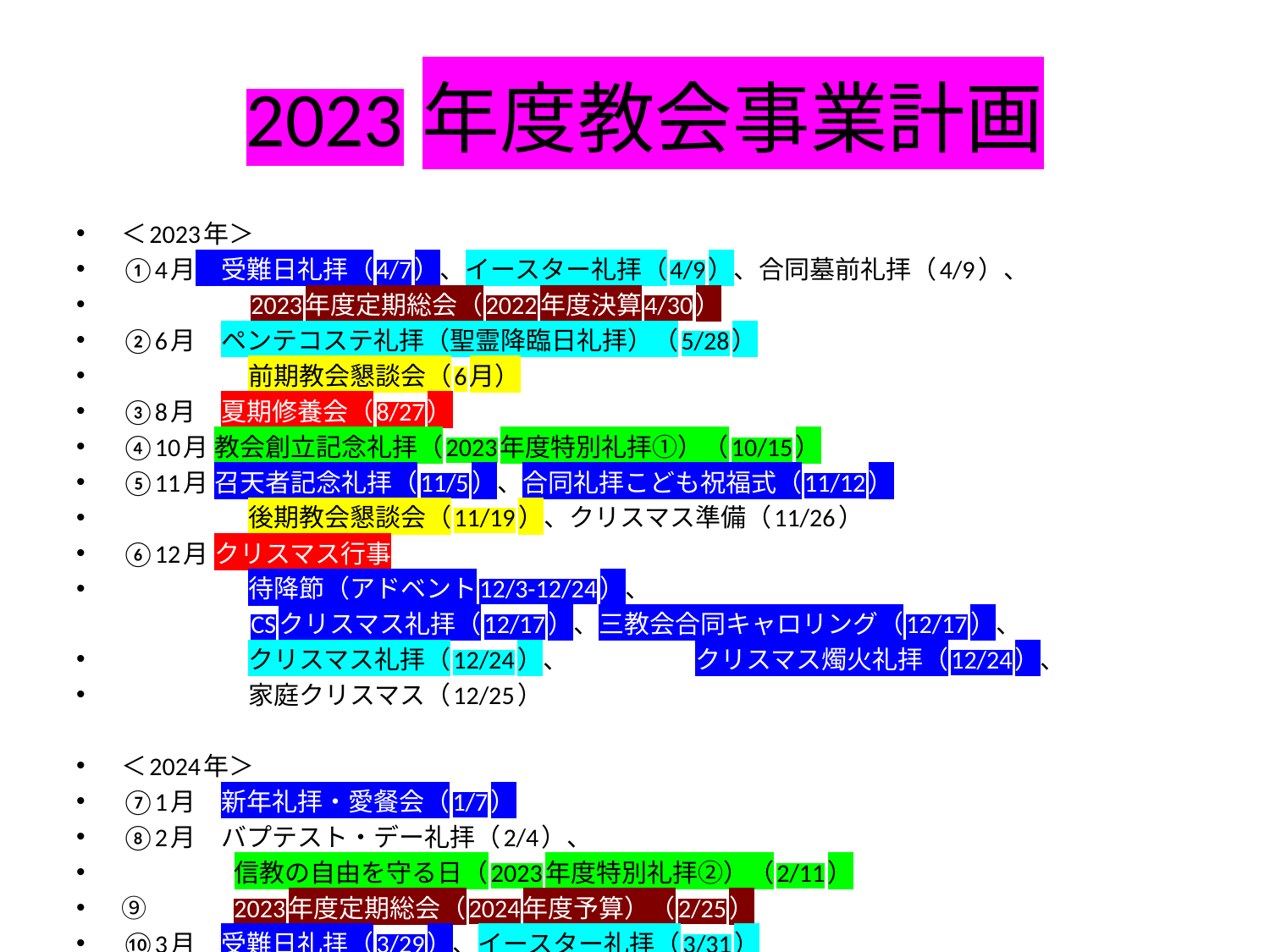

# 2023年度教会事業計画

＜2023年＞
①4月　受難日礼拝（4/7）、イースター礼拝（4/9）、合同墓前礼拝（4/9）、
　　　　　2023年度定期総会（2022年度決算4/30）
②6月　ペンテコステ礼拝（聖霊降臨日礼拝）（5/28）
　　　　　前期教会懇談会（6月）
③8月　夏期修養会（8/27）
④10月 教会創立記念礼拝（2023年度特別礼拝①）（10/15）
⑤11月 召天者記念礼拝（11/5）、合同礼拝こども祝福式（11/12）
　　　　　後期教会懇談会（11/19）、クリスマス準備（11/26）
⑥12月 クリスマス行事
　　　　　待降節（アドベント12/3-12/24）、
　　　　　CSクリスマス礼拝（12/17）、三教会合同キャロリング（12/17）、
　　　　　クリスマス礼拝（12/24）、　　　　　クリスマス燭火礼拝（12/24）、
　　　　　家庭クリスマス（12/25）

＜2024年＞
⑦1月　新年礼拝・愛餐会（1/7）
⑧2月　バプテスト・デー礼拝（2/4）、
　　　 　 信教の自由を守る日（2023年度特別礼拝②）（2/11）
⑨　　　 2023年度定期総会（2024年度予算）（2/25）
⑩3月　受難日礼拝（3/29）、イースター礼拝（3/31）